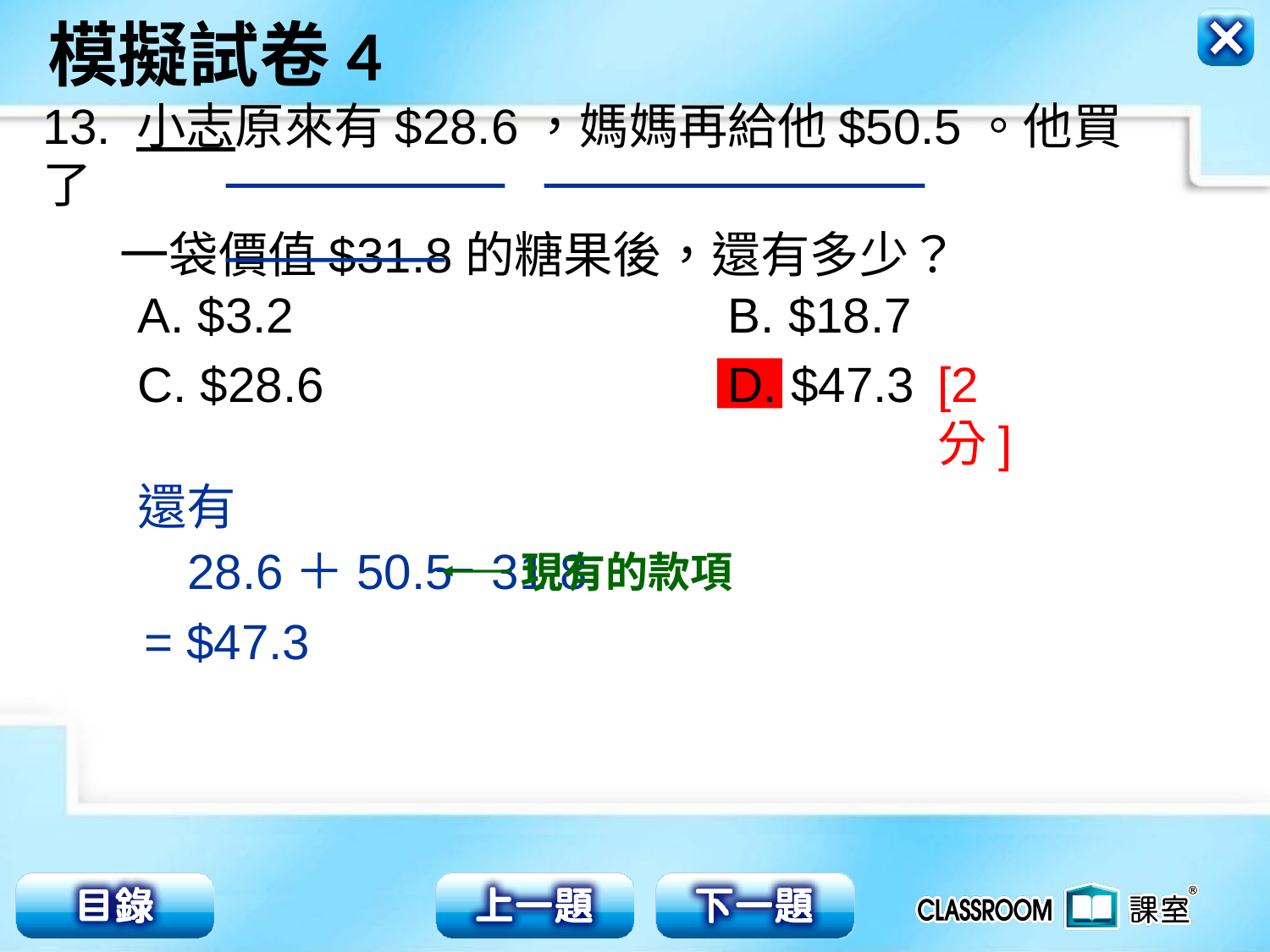

13. 小志原來有$28.6，媽媽再給他$50.5。他買了
      一袋價值$31.8的糖果後，還有多少？

A. $3.2                      	      B. $18.7
C. $28.6                  	      D. $47.3
[2分]

還有
28.6＋50.5
－31.8
現有的款項

= $47.3